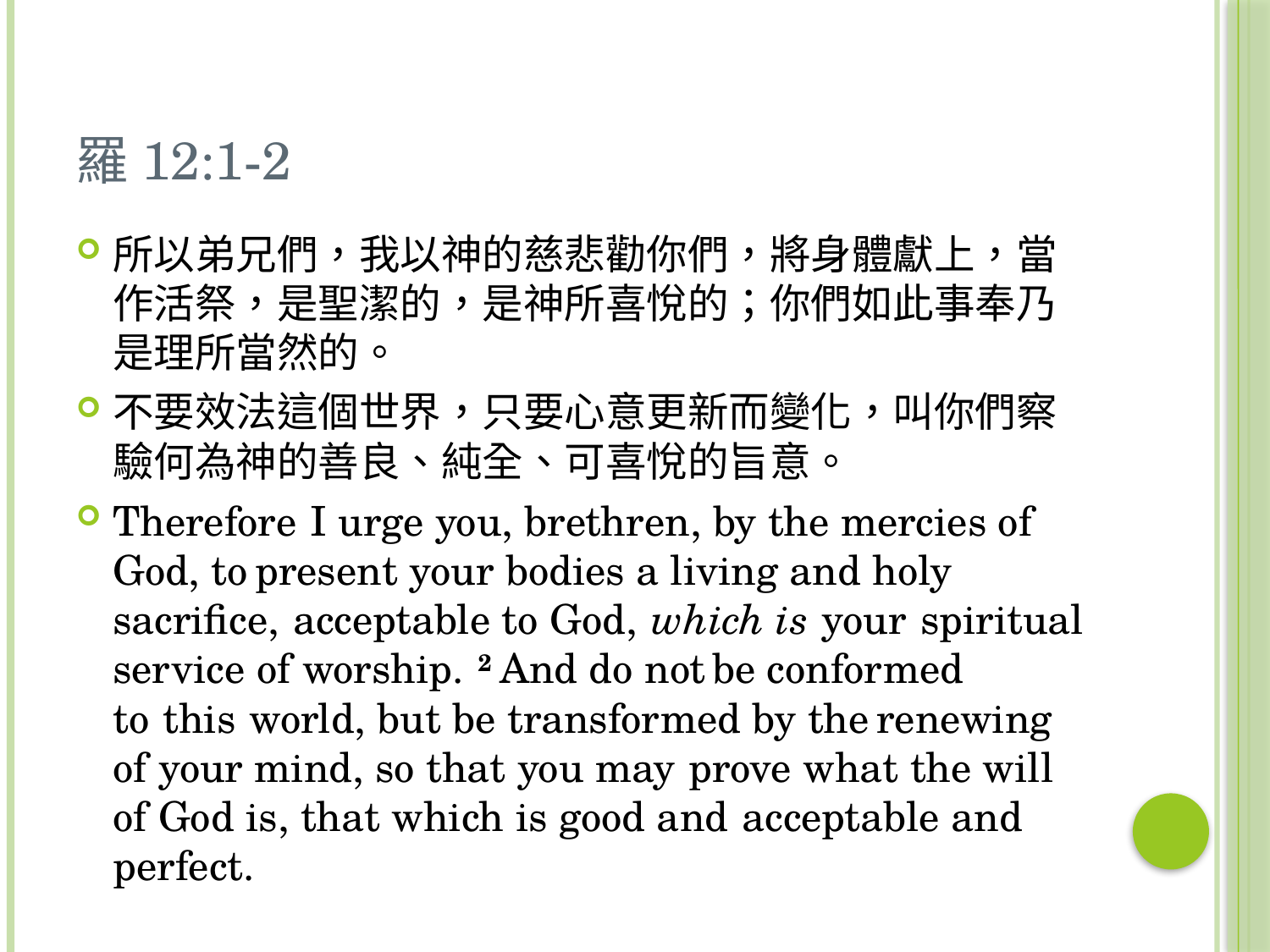

# 羅12:1-2
所以弟兄們，我以神的慈悲勸你們，將身體獻上，當作活祭，是聖潔的，是神所喜悅的；你們如此事奉乃是理所當然的。
不要效法這個世界，只要心意更新而變化，叫你們察驗何為神的善良、純全、可喜悅的旨意。
Therefore I urge you, brethren, by the mercies of God, to present your bodies a living and holy sacrifice, acceptable to God, which is your spiritual service of worship. 2 And do not be conformed to this world, but be transformed by the renewing of your mind, so that you may prove what the will of God is, that which is good and acceptable and perfect.